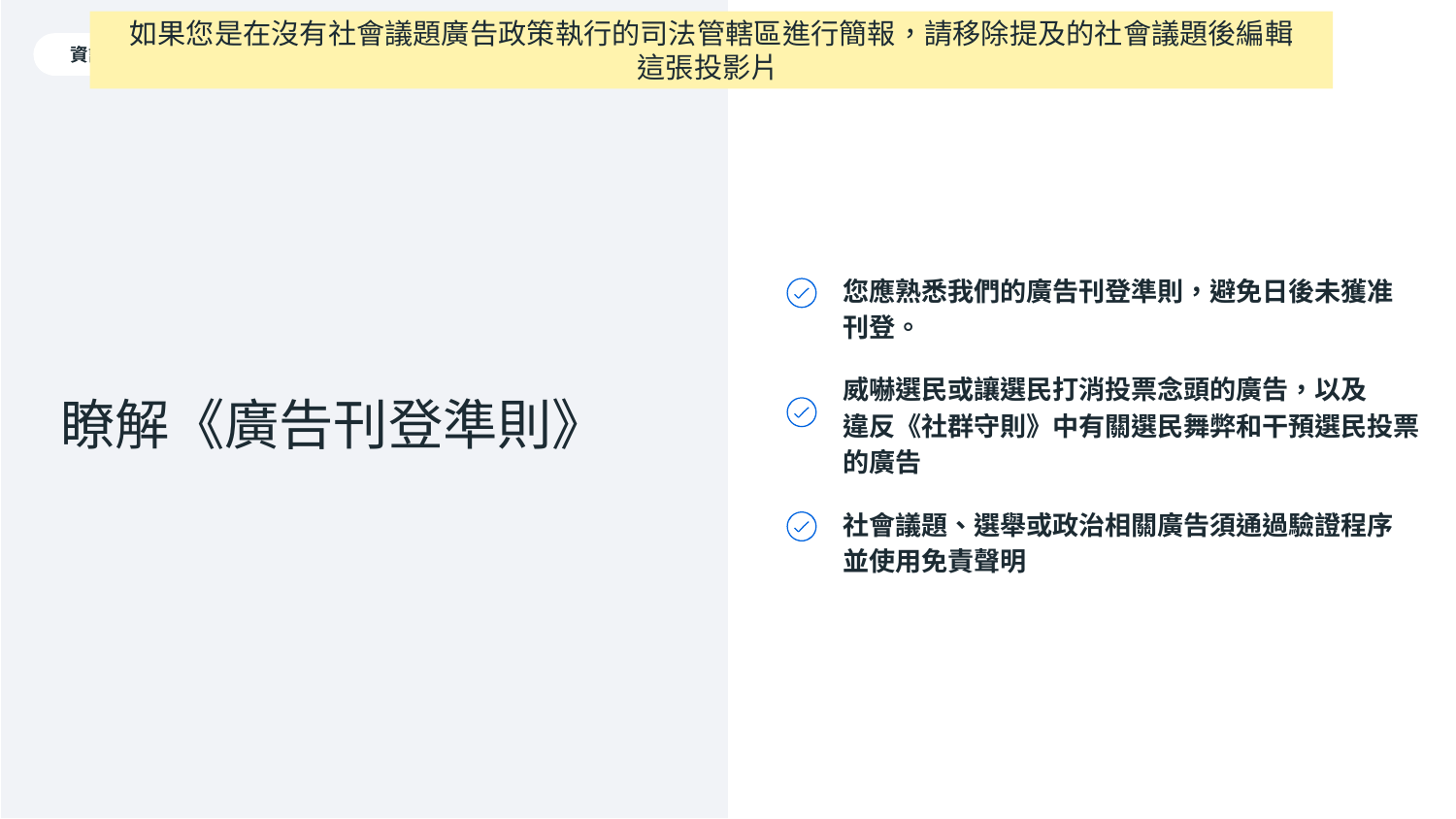

如果您是在沒有社會議題廣告政策執行的司法管轄區進行簡報，請移除提及的社會議題後編輯
這張投影片
資訊透明化和帳號安全
您應熟悉我們的廣告刊登準則，避免日後未獲准
刊登。
威嚇選民或讓選民打消投票念頭的廣告，以及
違反《社群守則》中有關選民舞弊和干預選民投票的廣告
社會議題、選舉或政治相關廣告須通過驗證程序
並使用免責聲明

瞭解《廣告刊登準則》